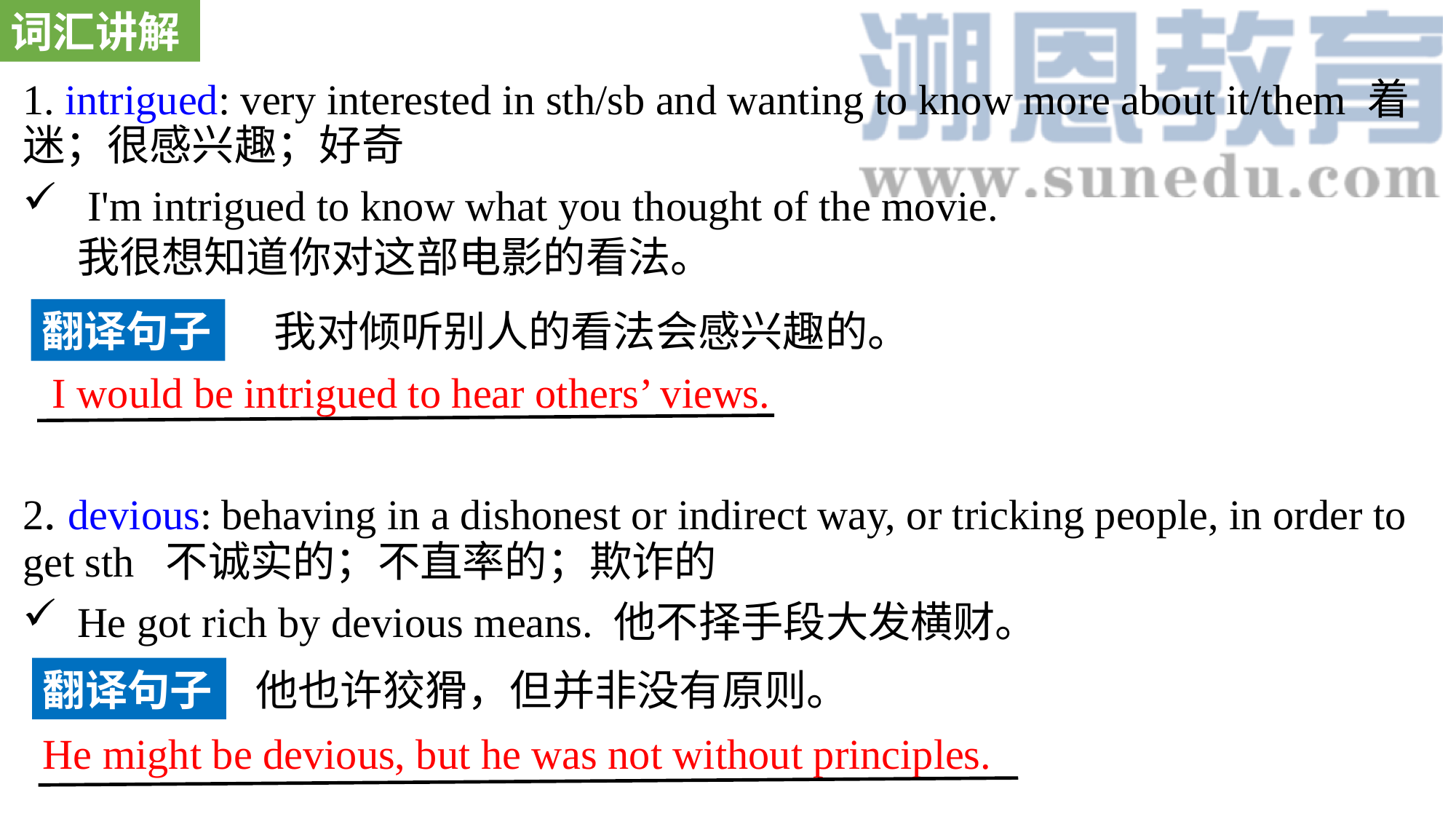

词汇讲解
1. intrigued: very interested in sth/sb and wanting to know more about it/them 着迷；很感兴趣；好奇
 I'm intrigued to know what you thought of the movie.                                    我很想知道你对这部电影的看法。

2. devious: behaving in a dishonest or indirect way, or tricking people, in order to get sth  不诚实的；不直率的；欺诈的
He got rich by devious means. 他不择手段大发横财。
翻译句子
 我对倾听别人的看法会感兴趣的。
 I would be intrigued to hear others’ views.
翻译句子
他也许狡猾，但并非没有原则。
He might be devious, but he was not without principles.